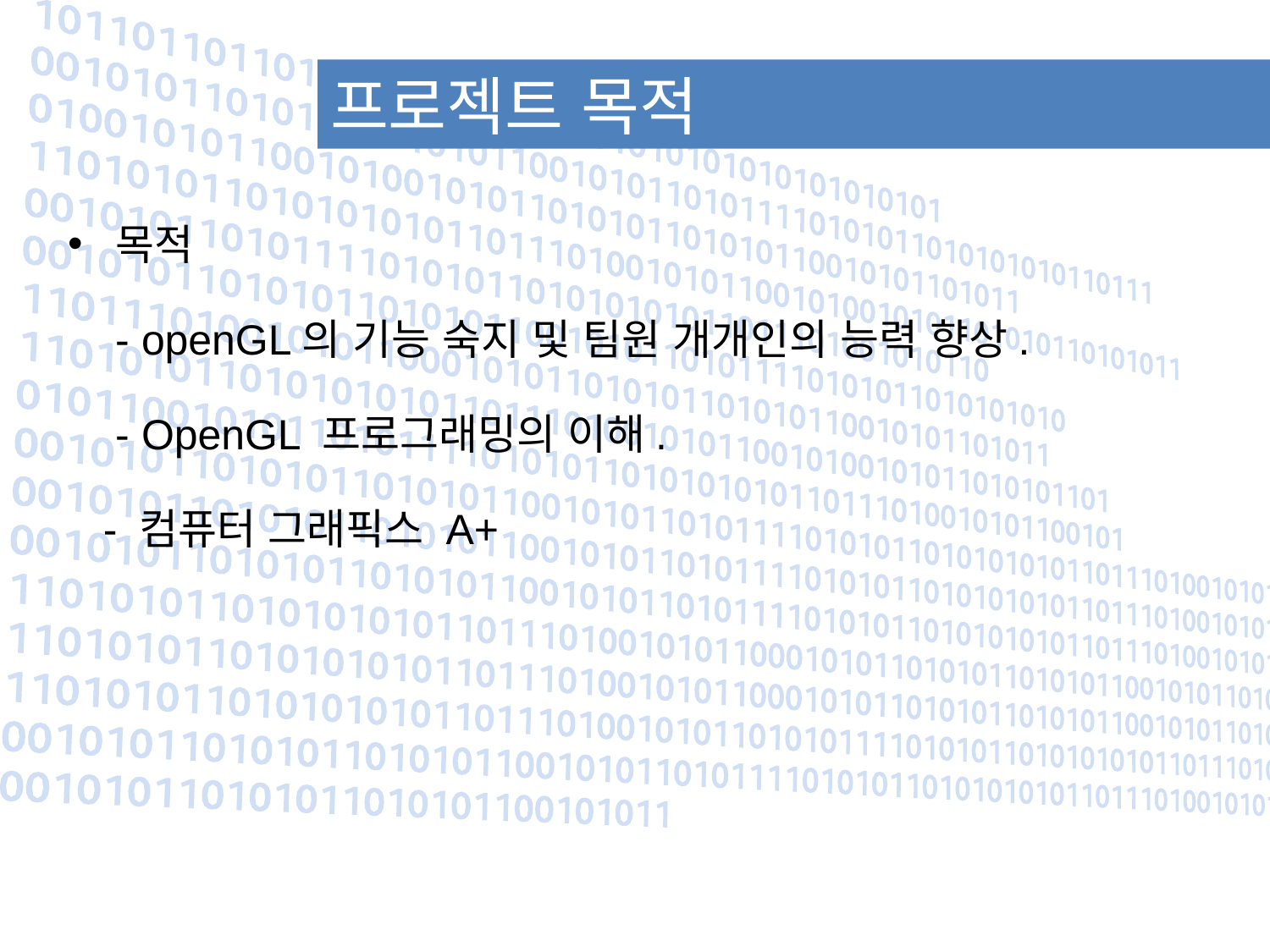

# 프로젝트 목적
목적
	- openGL의 기능 숙지 및 팀원 개개인의 능력 향상.
	- OpenGL 프로그래밍의 이해.
   - 컴퓨터 그래픽스 A+